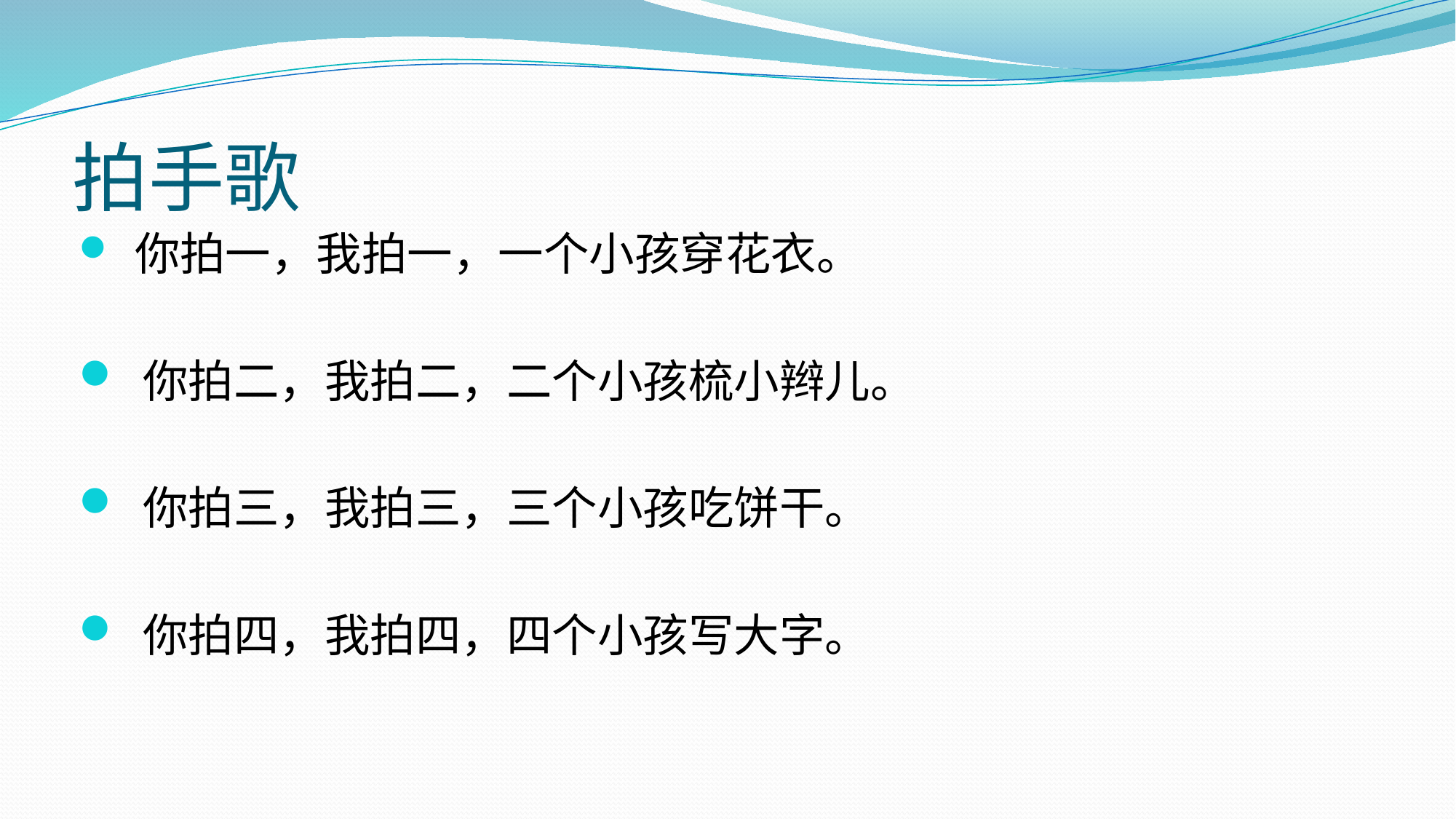

# 拍手歌
 你拍一，我拍一，一个小孩穿花衣。

 你拍二，我拍二，二个小孩梳小辫儿。

 你拍三，我拍三，三个小孩吃饼干。

 你拍四，我拍四，四个小孩写大字。